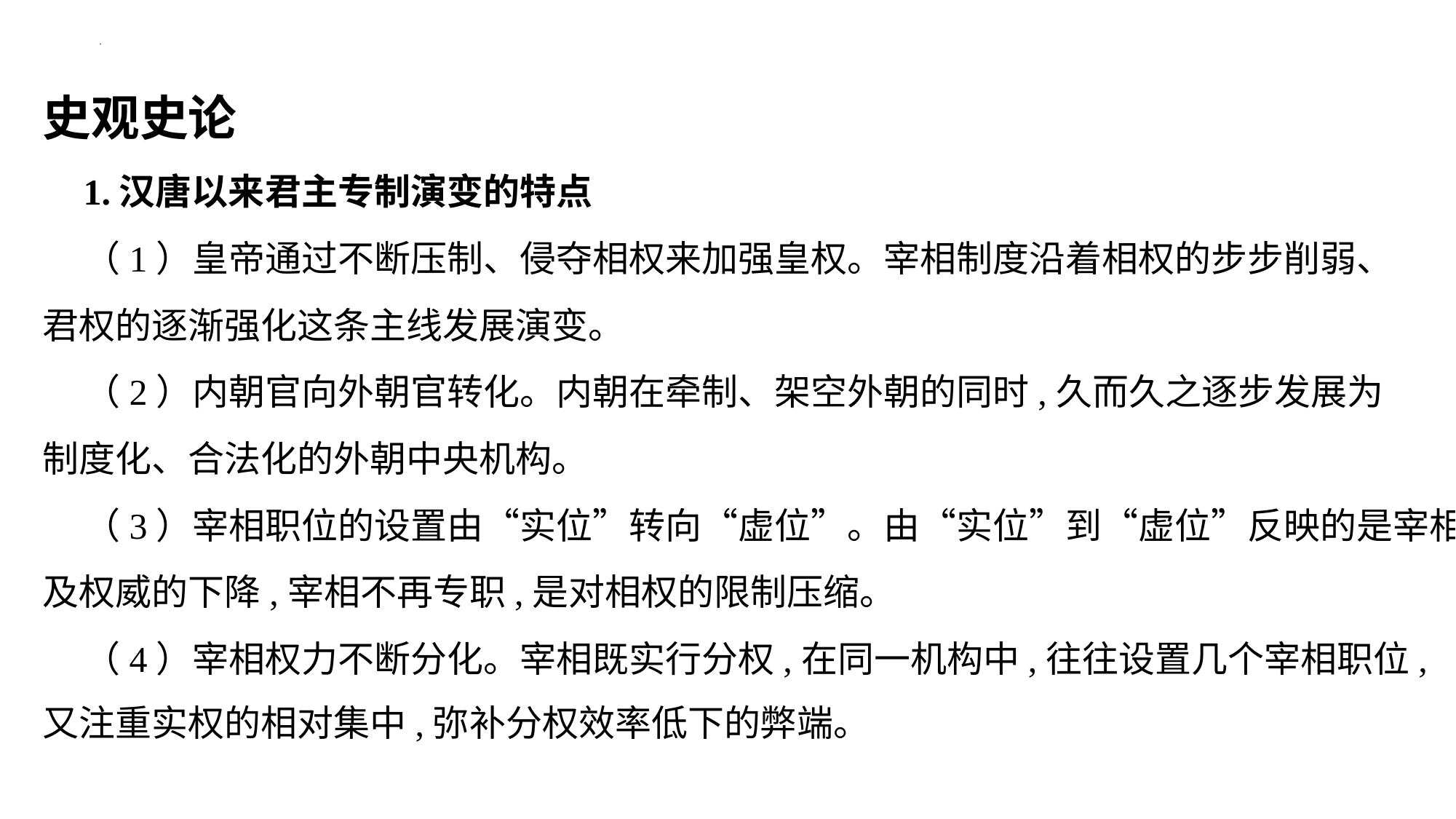

史观史论
    1.汉唐以来君主专制演变的特点
    （1）皇帝通过不断压制、侵夺相权来加强皇权。宰相制度沿着相权的步步削弱、
君权的逐渐强化这条主线发展演变。
    （2）内朝官向外朝官转化。内朝在牵制、架空外朝的同时,久而久之逐步发展为
制度化、合法化的外朝中央机构。
    （3）宰相职位的设置由“实位”转向“虚位”。由“实位”到“虚位”反映的是宰相权限
及权威的下降,宰相不再专职,是对相权的限制压缩。
    （4）宰相权力不断分化。宰相既实行分权,在同一机构中,往往设置几个宰相职位,
又注重实权的相对集中,弥补分权效率低下的弊端。